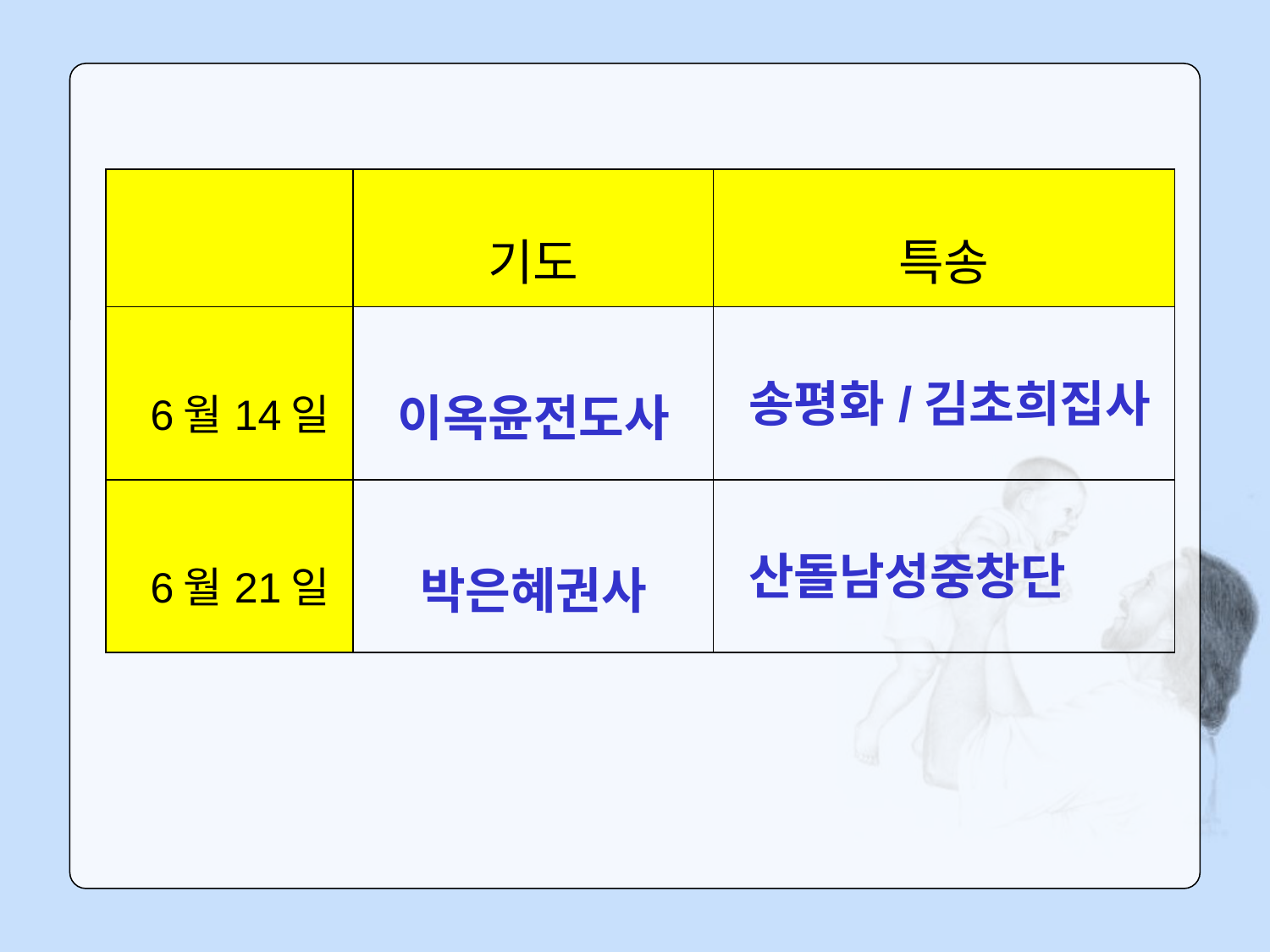

|  | 기도 | 특송 |
| --- | --- | --- |
| 6월14일 | 이옥윤전도사 | 송평화/김초희집사 |
| 6월21일 | 박은혜권사 | 산돌남성중창단 |